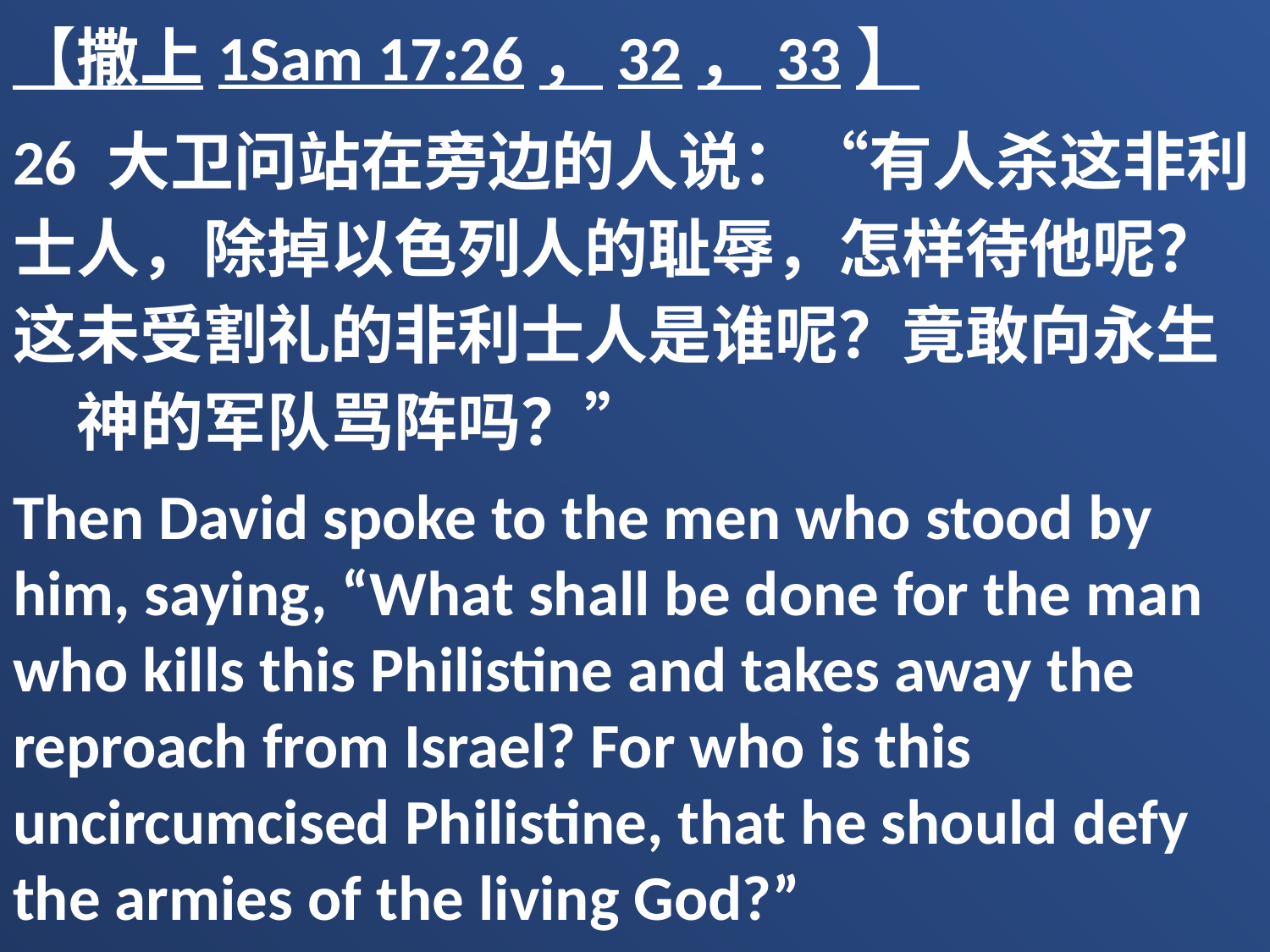

【撒上1Sam 17:26，32，33】
26 大卫问站在旁边的人说：“有人杀这非利士人，除掉以色列人的耻辱，怎样待他呢？这未受割礼的非利士人是谁呢？竟敢向永生　神的军队骂阵吗？”
Then David spoke to the men who stood by him, saying, “What shall be done for the man who kills this Philistine and takes away the reproach from Israel? For who is this uncircumcised Philistine, that he should defy the armies of the living God?”